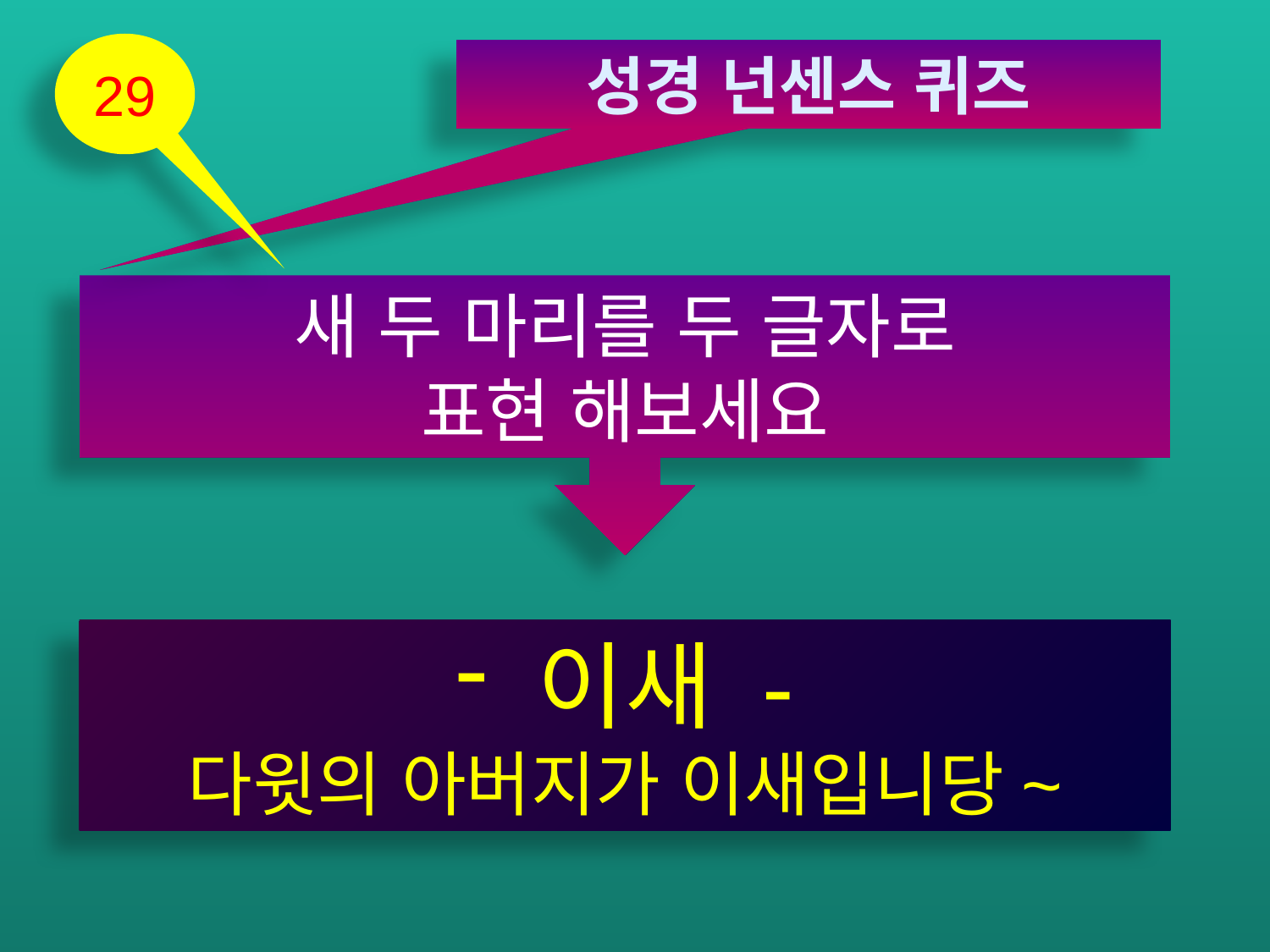

29
성경 넌센스 퀴즈
새 두 마리를 두 글자로
표현 해보세요
 이새 -
다윗의 아버지가 이새입니당~